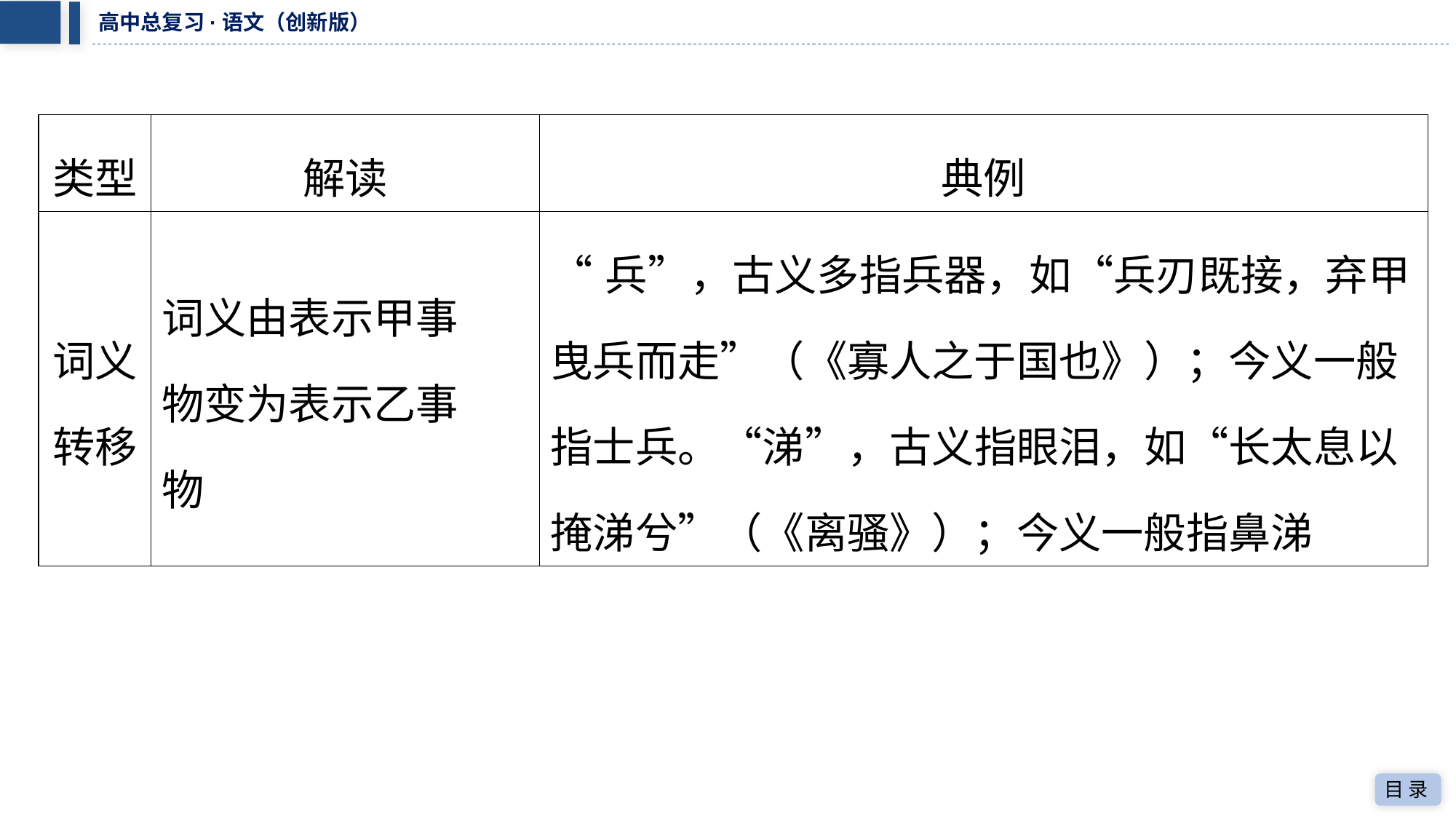

| 类型 | 解读 | 典例 |
| --- | --- | --- |
| 词义 转移 | 词义由表示甲事 物变为表示乙事 物 | “兵”，古义多指兵器，如“兵刃既接，弃甲曳兵而走”（《寡人之于国也》）；今义一般指士兵。“涕”，古义指眼泪，如“长太息以掩涕兮”（《离骚》）；今义一般指鼻涕 |